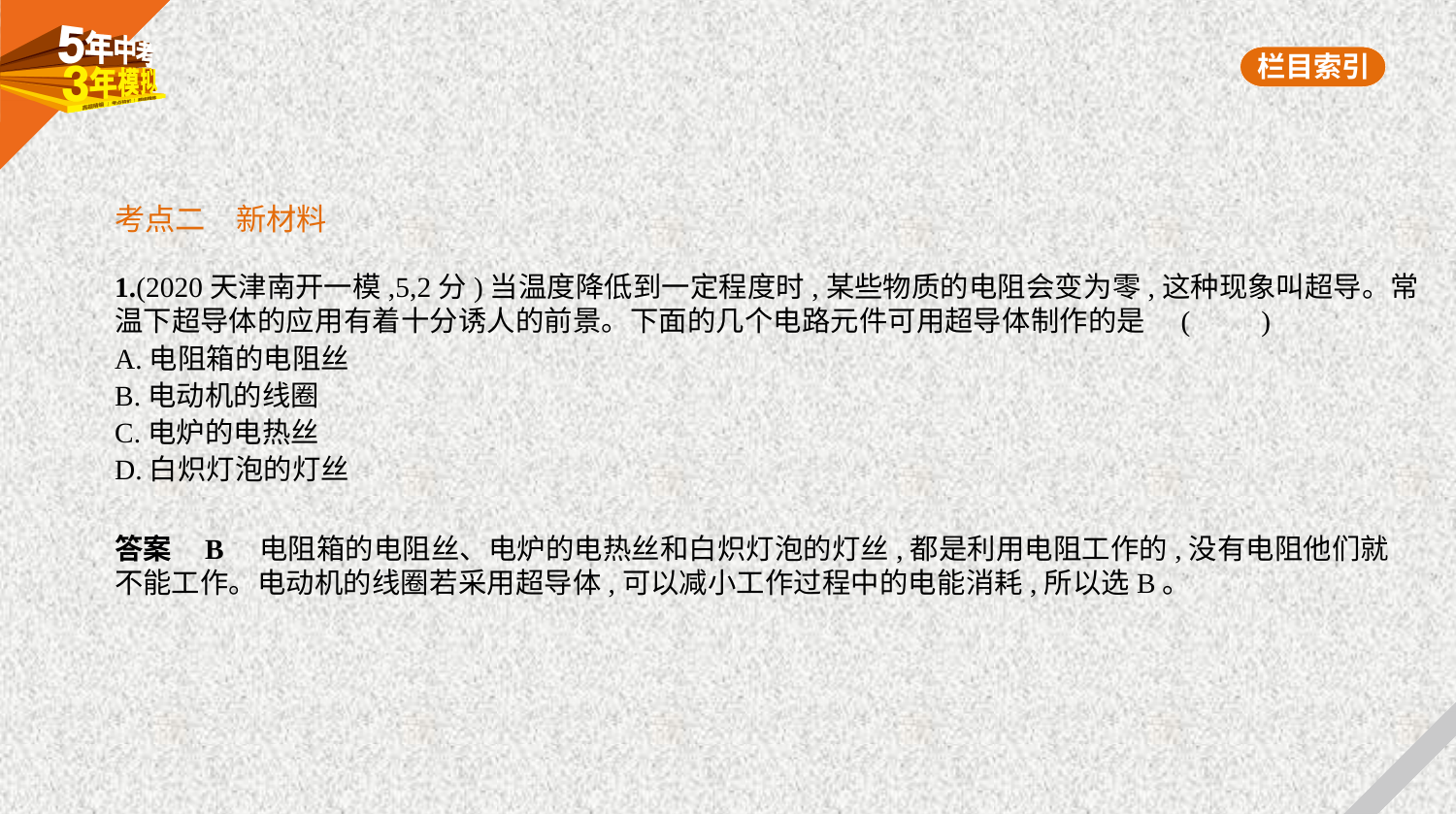

考点二　新材料
1.(2020天津南开一模,5,2分)当温度降低到一定程度时,某些物质的电阻会变为零,这种现象叫超导。常
温下超导体的应用有着十分诱人的前景。下面的几个电路元件可用超导体制作的是 (　　)
A.电阻箱的电阻丝
B.电动机的线圈
C.电炉的电热丝
D.白炽灯泡的灯丝
答案    B　电阻箱的电阻丝、电炉的电热丝和白炽灯泡的灯丝,都是利用电阻工作的,没有电阻他们就
不能工作。电动机的线圈若采用超导体,可以减小工作过程中的电能消耗,所以选B。